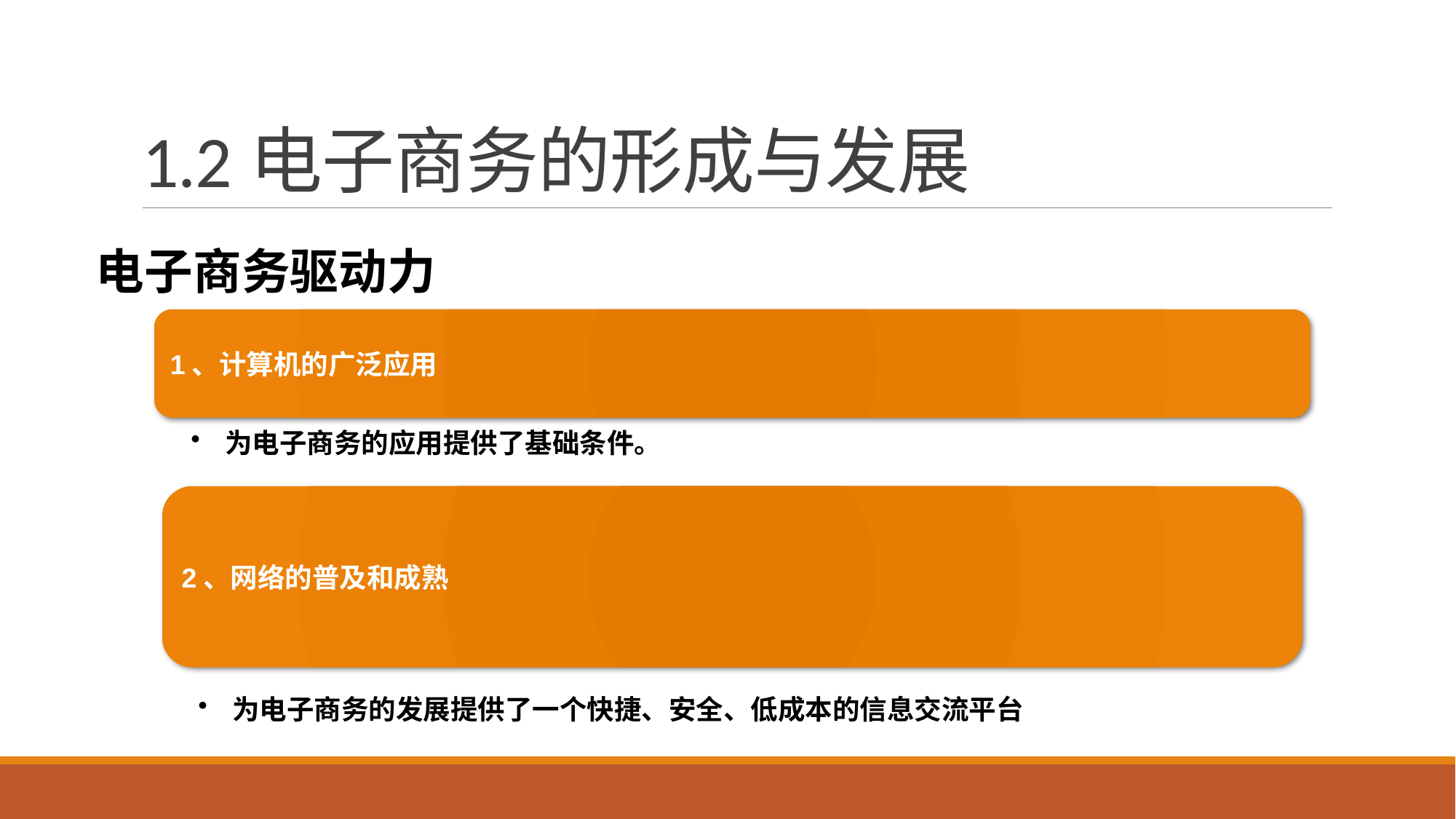

# 1.2电子商务的形成与发展
电子商务驱动力
1、计算机的广泛应用
为电子商务的应用提供了基础条件。
2、网络的普及和成熟
为电子商务的发展提供了一个快捷、安全、低成本的信息交流平台